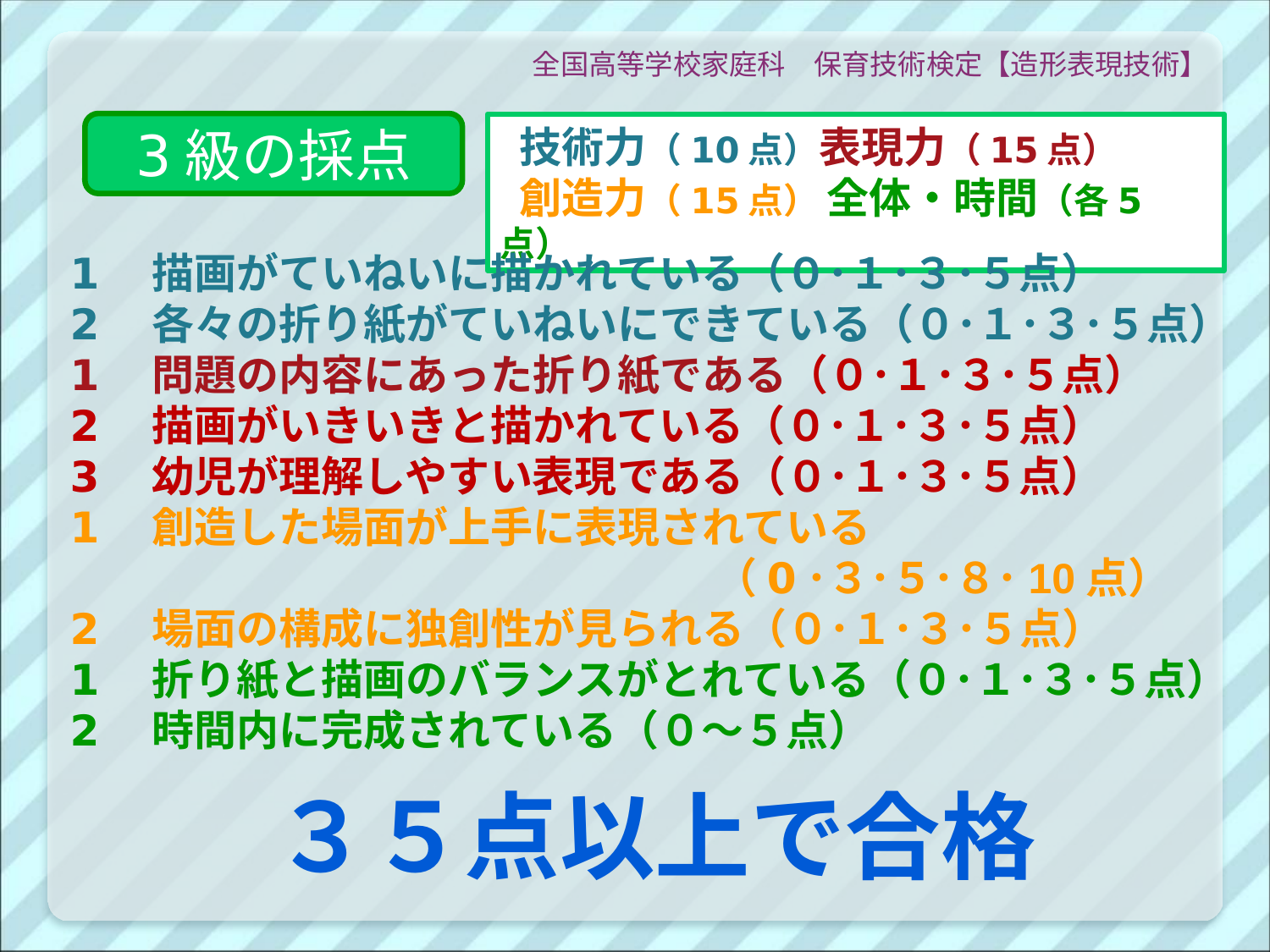

全国高等学校家庭科　保育技術検定【造形表現技術】
3級の採点
 技術力（10点）表現力（15点）
 創造力（15点） 全体・時間（各5点）
#
1　描画がていねいに描かれている（０･１･３･５点）
2　各々の折り紙がていねいにできている（０･１･３･５点）
1　問題の内容にあった折り紙である（０･１･３･５点）
2　描画がいきいきと描かれている（０･１･３･５点）
3　幼児が理解しやすい表現である（０･１･３･５点）
1　創造した場面が上手に表現されている
　　　　　　　　　　　　　　　 （0･３･５･８･10点）
2　場面の構成に独創性が見られる（０･１･３･５点）
1　折り紙と描画のバランスがとれている（０･１･３･５点）
2　時間内に完成されている（０～５点）

３５点以上で合格